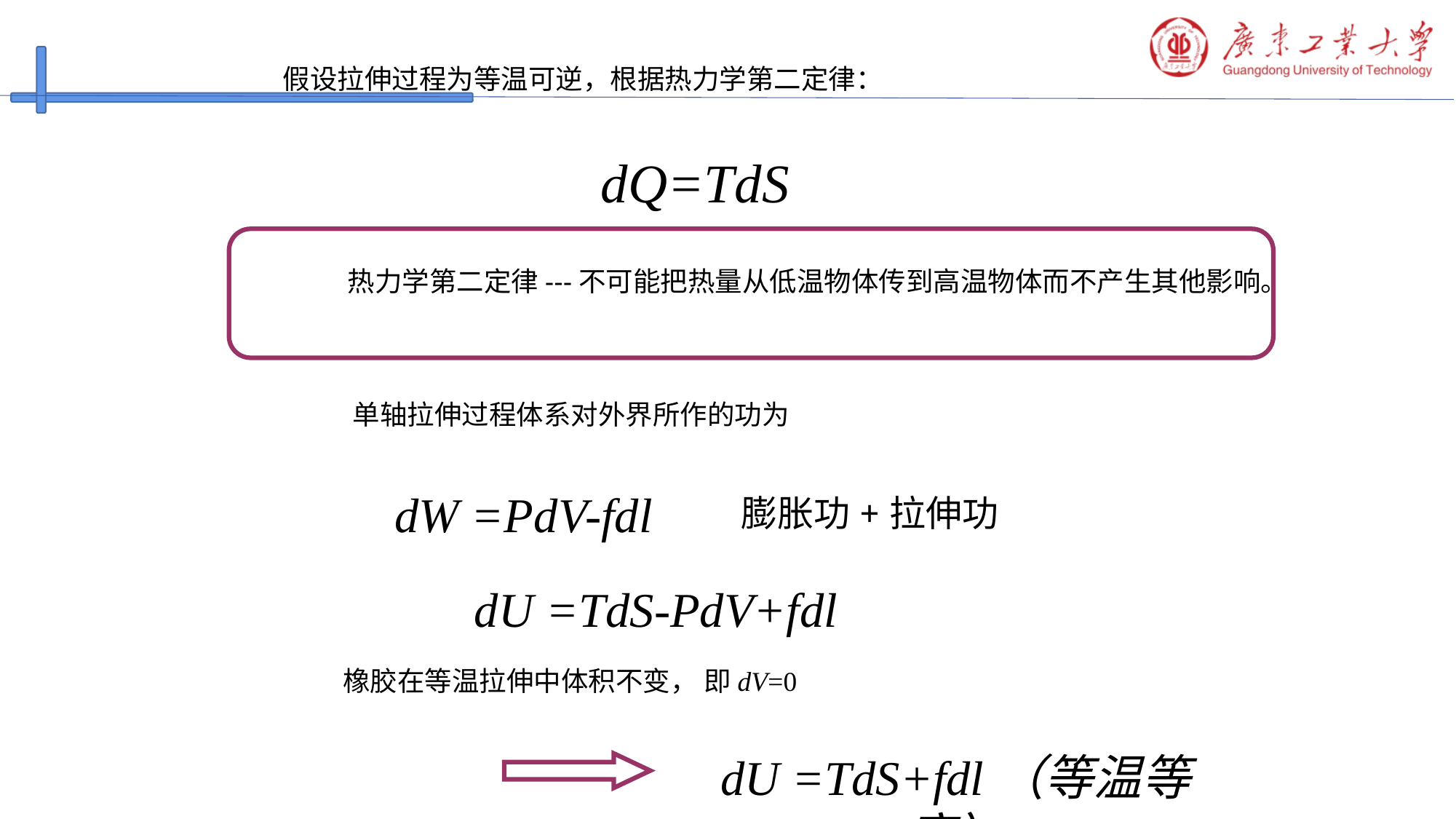

假设拉伸过程为等温可逆，根据热力学第二定律：
dQ=TdS

        热力学第二定律---不可能把热量从低温物体传到高温物体而不产生其他影响。
单轴拉伸过程体系对外界所作的功为
dW =PdV-fdl
膨胀功+拉伸功
dU =TdS-PdV+fdl
橡胶在等温拉伸中体积不变， 即dV=0
dU =TdS+fdl（等温等容）